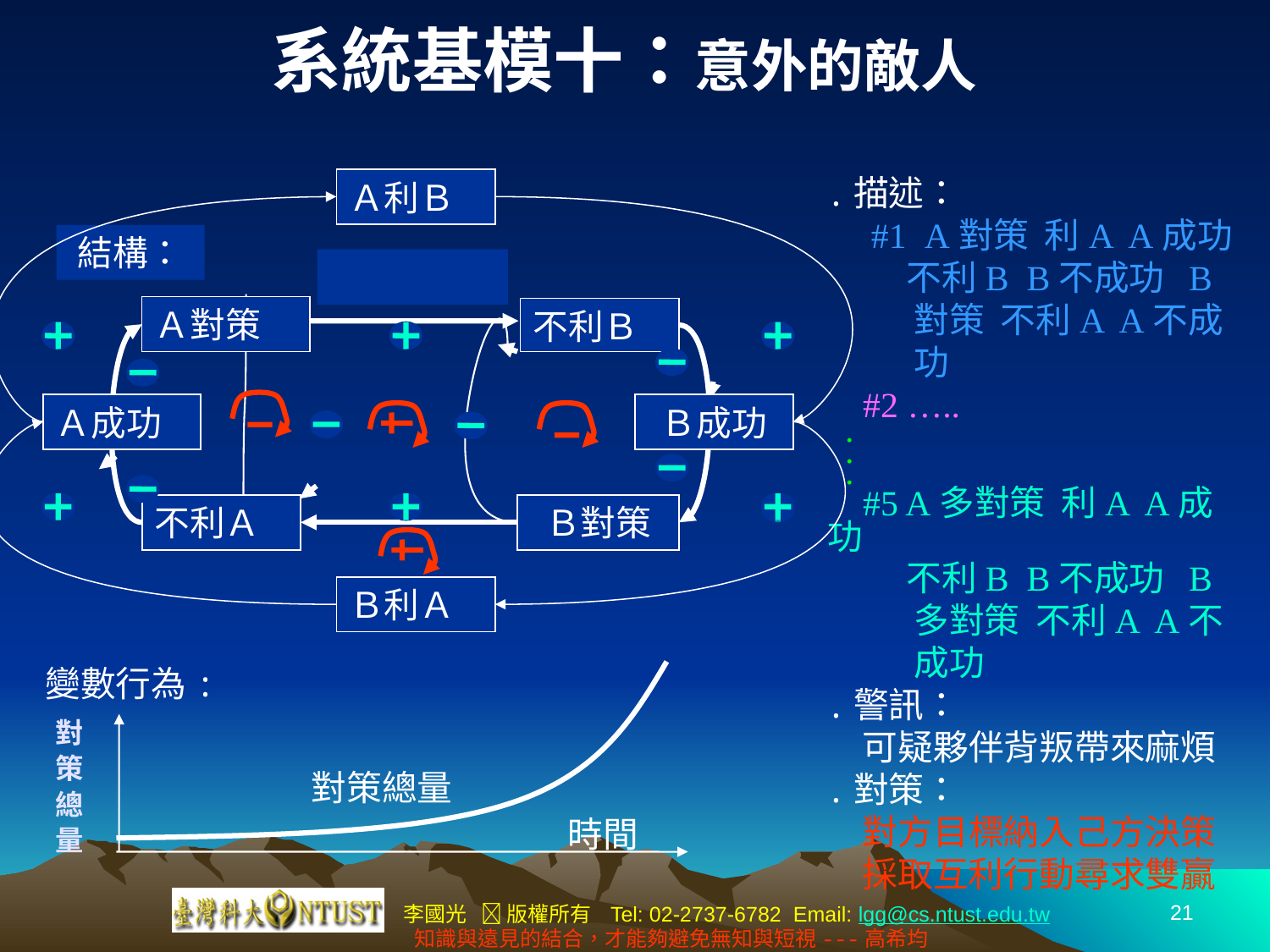

# 系統基模十：意外的敵人
․描述：
　#1  A對策  利A  A成功
         不利B  B不成功  B
          對策  不利A  A不成
          功
    #2 …..
  .
  .
  .
    #5 A多對策  利A  A成功
         不利B  B不成功  B
          多對策  不利A  A不
          成功
․警訊：
　可疑夥伴背叛帶來麻煩
․對策：
　對方目標納入己方決策
　採取互利行動尋求雙贏

Ａ利Ｂ
結構：

Ａ對策
不利Ｂ

Ａ成功
Ｂ成功

不利Ａ
Ｂ對策

Ｂ利Ａ
變數行為:

對策總量
時間
對
策
總
量
21